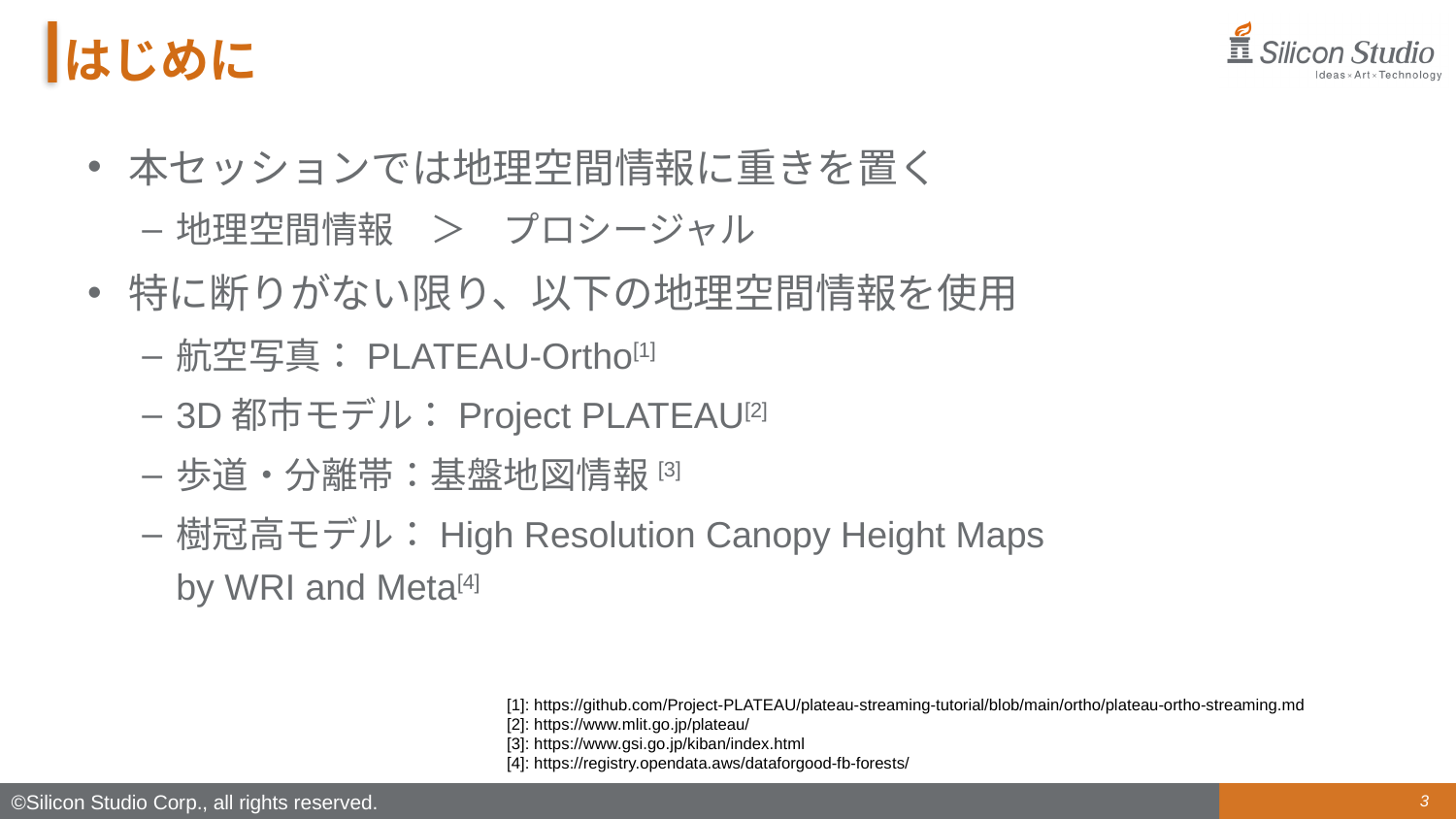

# はじめに
本セッションでは地理空間情報に重きを置く
地理空間情報　＞　プロシージャル
特に断りがない限り、以下の地理空間情報を使用
航空写真：PLATEAU-Ortho[1]
3D都市モデル：Project PLATEAU[2]
歩道・分離帯：基盤地図情報[3]
樹冠高モデル：High Resolution Canopy Height Maps
by WRI and Meta[4]

[1]: https://github.com/Project-PLATEAU/plateau-streaming-tutorial/blob/main/ortho/plateau-ortho-streaming.md
[2]: https://www.mlit.go.jp/plateau/
[3]: https://www.gsi.go.jp/kiban/index.html
[4]: https://registry.opendata.aws/dataforgood-fb-forests/